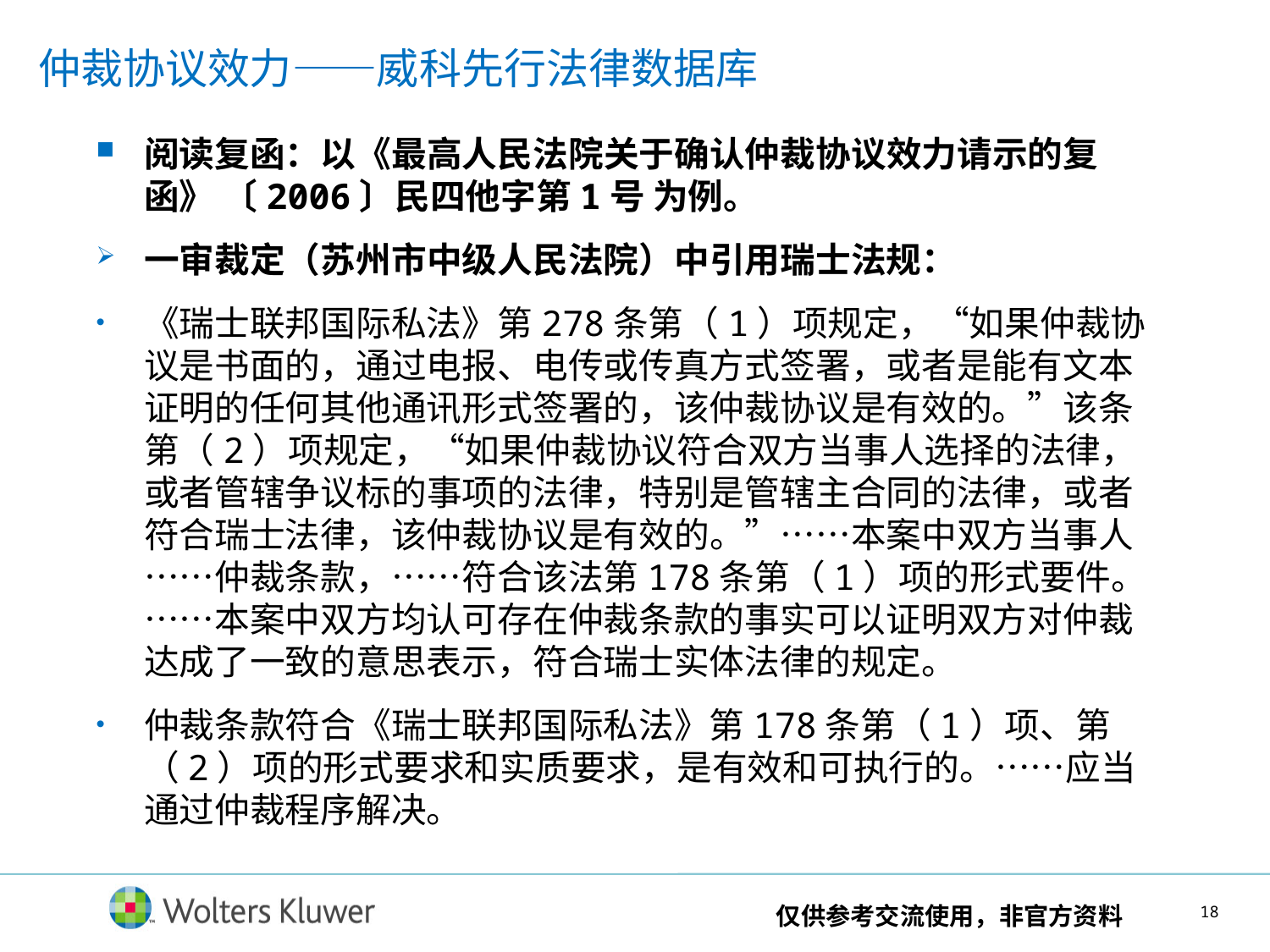

仲裁协议效力——威科先行法律数据库
阅读复函：以《最高人民法院关于确认仲裁协议效力请示的复函》 〔2006〕民四他字第1号 为例。
一审裁定（苏州市中级人民法院）中引用瑞士法规：
《瑞士联邦国际私法》第278条第（1）项规定，“如果仲裁协议是书面的，通过电报、电传或传真方式签署，或者是能有文本证明的任何其他通讯形式签署的，该仲裁协议是有效的。”该条第（2）项规定，“如果仲裁协议符合双方当事人选择的法律，或者管辖争议标的事项的法律，特别是管辖主合同的法律，或者符合瑞士法律，该仲裁协议是有效的。”……本案中双方当事人……仲裁条款，……符合该法第178条第（1）项的形式要件。……本案中双方均认可存在仲裁条款的事实可以证明双方对仲裁达成了一致的意思表示，符合瑞士实体法律的规定。
仲裁条款符合《瑞士联邦国际私法》第178条第（1）项、第（2）项的形式要求和实质要求，是有效和可执行的。……应当通过仲裁程序解决。

仅供参考交流使用，非官方资料
18